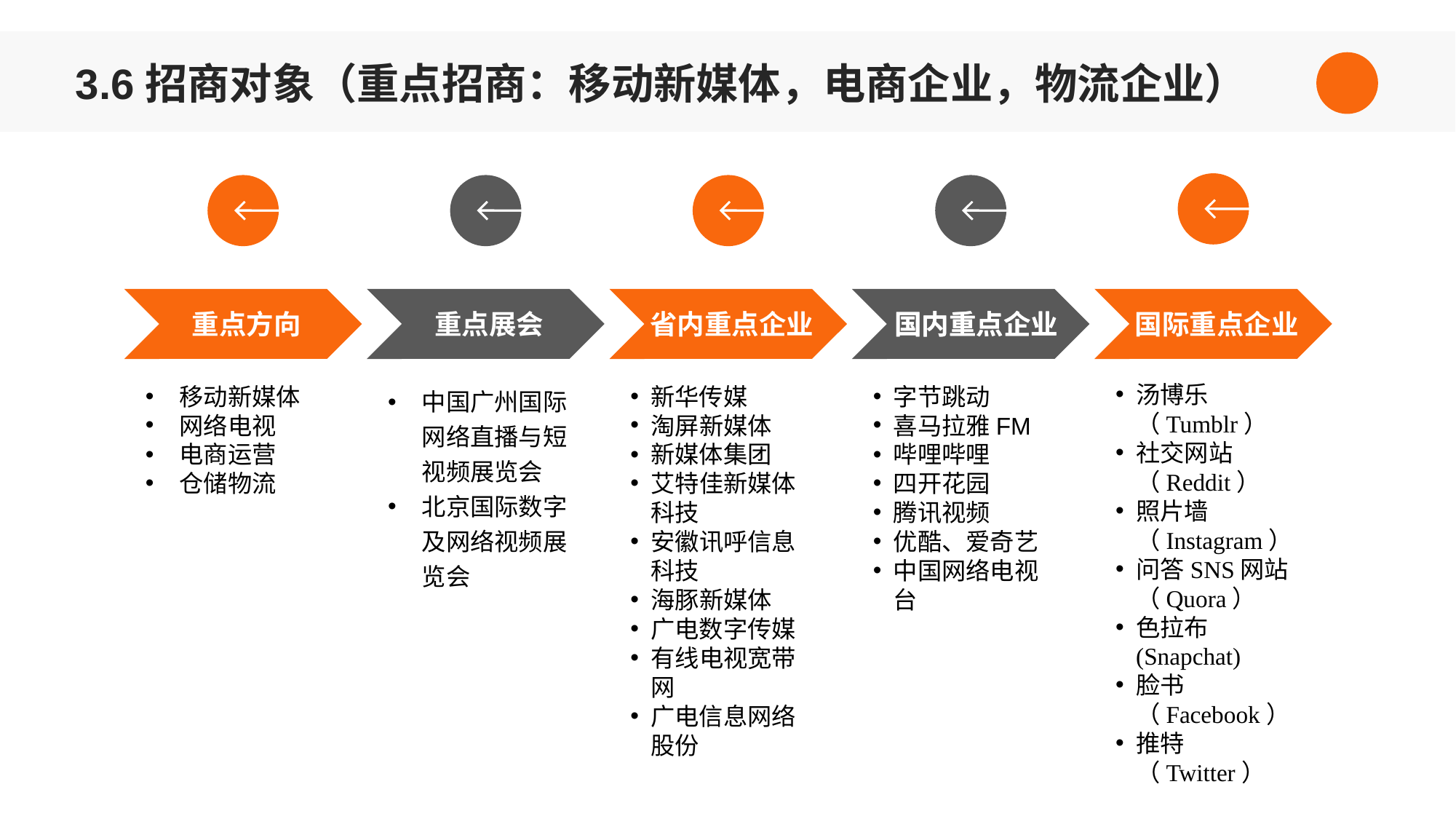

3.6招商对象（重点招商：移动新媒体，电商企业，物流企业）

重点方向
重点展会
省内重点企业
国内重点企业
国内重点企业
国际重点企业
汤博乐（Tumblr）
社交网站（Reddit）
照片墙（Instagram）
问答SNS网站（Quora）
色拉布(Snapchat)
脸书（Facebook）
推特（Twitter）
移动新媒体
网络电视
电商运营
仓储物流

中国广州国际网络直播与短视频展览会
北京国际数字及网络视频展览会
新华传媒
淘屏新媒体
新媒体集团
艾特佳新媒体科技
安徽讯呼信息科技
海豚新媒体
广电数字传媒
有线电视宽带网
广电信息网络股份
字节跳动
喜马拉雅FM
哔哩哔哩
四开花园
腾讯视频
优酷、爱奇艺
中国网络电视台